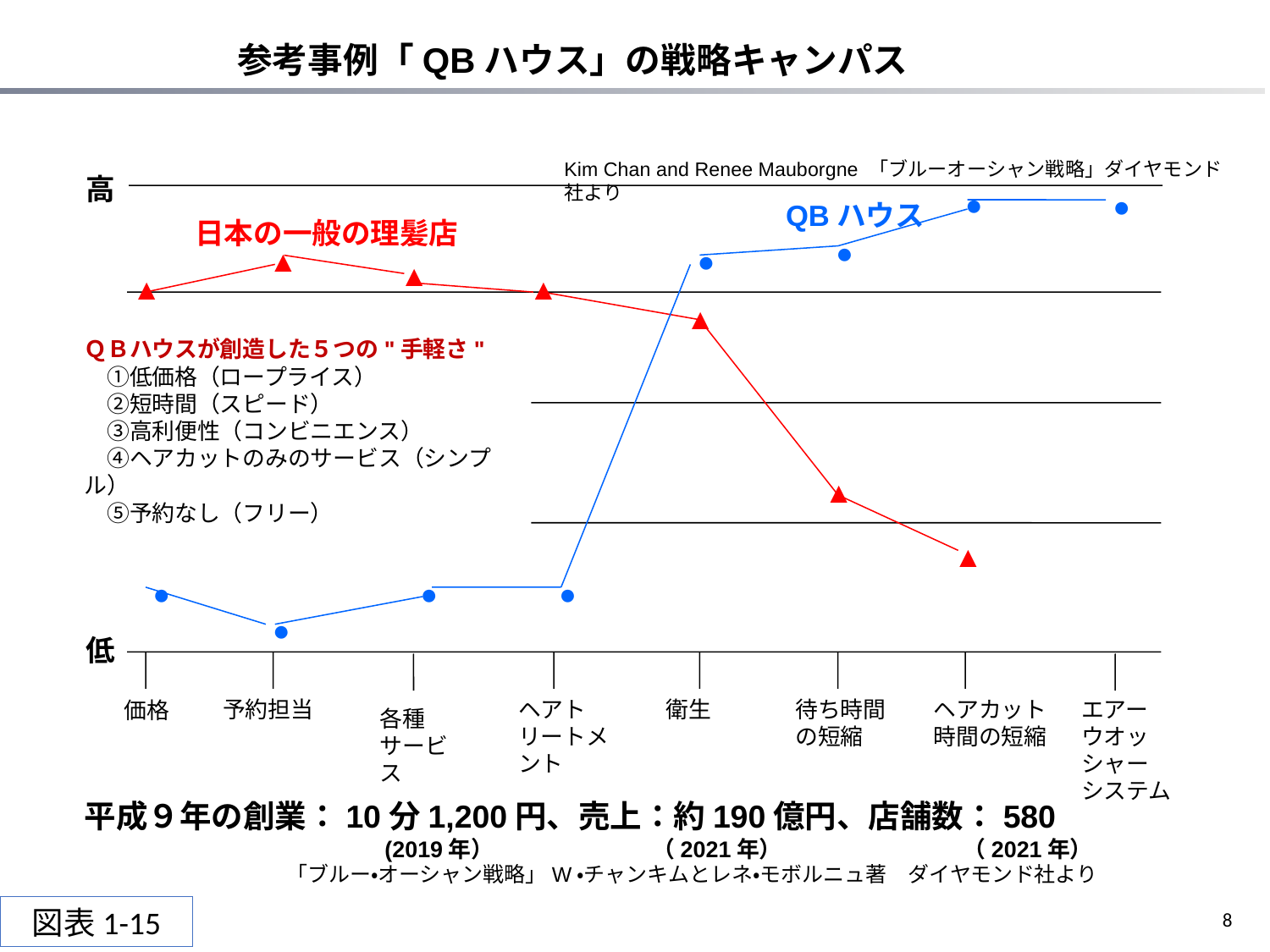

参考事例「QBハウス」の戦略キャンパス
Kim Chan and Renee Mauborgne 「ブルーオーシャン戦略」ダイヤモンド社より
高
●
●

QBハウス

日本の一般の理髪店

●
▲
●

▲

▲

▲

▲

ＱＢハウスが創造した５つの"手軽さ"
　①低価格（ロープライス）
　②短時間（スピード）
　③高利便性（コンビニエンス）
　④ヘアカットのみのサービス（シンプル）
　⑤予約なし（フリー）

▲

▲
●
●
●

●
低

予約担当
ヘアトリートメント
衛生
待ち時間の短縮
ヘアカット
時間の短縮
エアー
ウオッシャー
システム
価格
各種サービス
平成９年の創業：10分1,200円、売上：約190億円、店舗数：580
　　　　　　　         　　　　(2019年）　　　　　　　（2021年）　　　　　　　　（2021年）
「ブルー・オーシャン戦略」W・チャンキムとレネ・モボルニュ著　ダイヤモンド社より
図表1-15